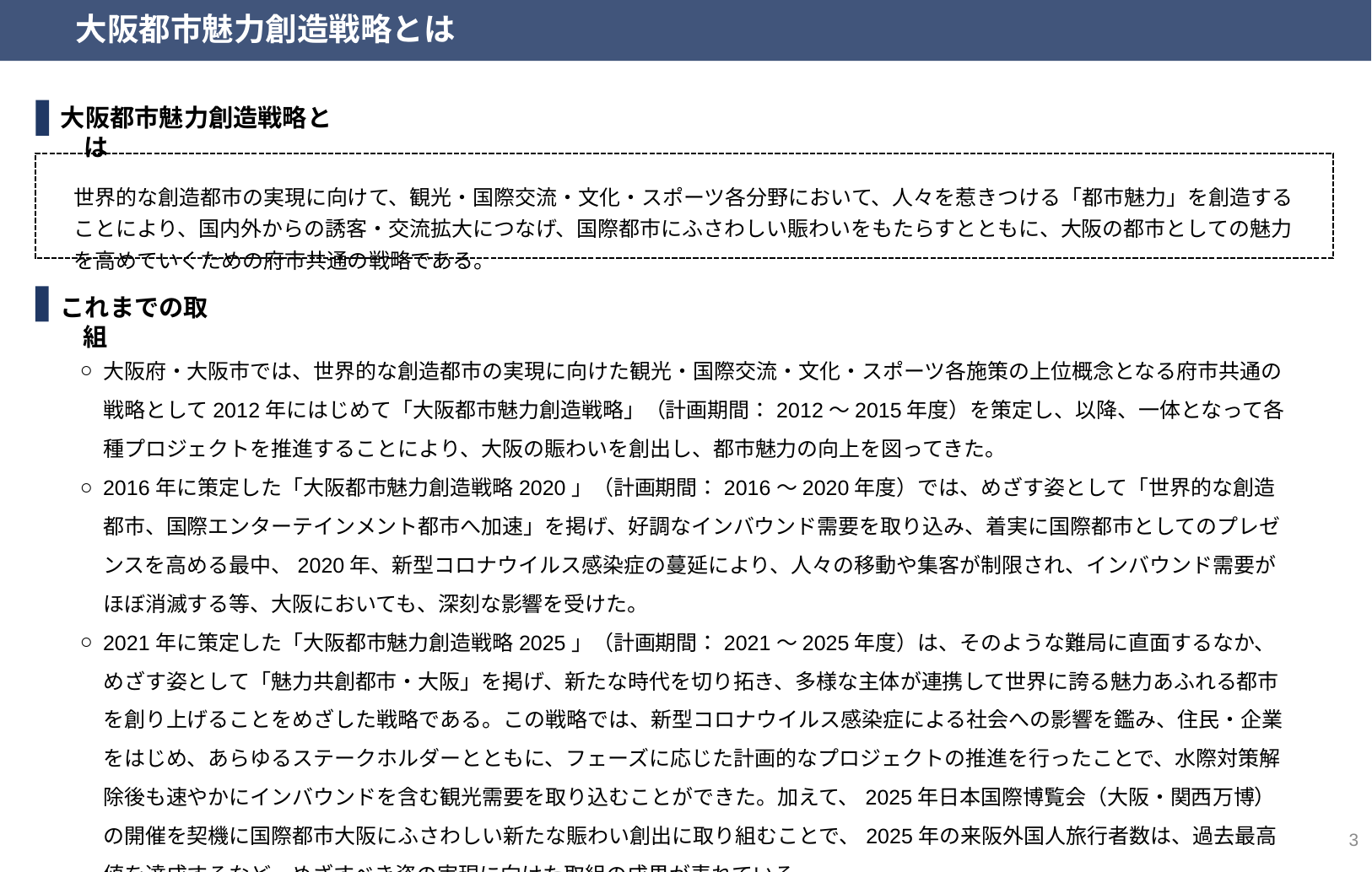

大阪都市魅力創造戦略とは
大阪都市魅力創造戦略とは

世界的な創造都市の実現に向けて、観光・国際交流・文化・スポーツ各分野において、人々を惹きつける「都市魅力」を創造することにより、国内外からの誘客・交流拡大につなげ、国際都市にふさわしい賑わいをもたらすとともに、大阪の都市としての魅力を高めていくための府市共通の戦略である。

これまでの取組

大阪府・大阪市では、世界的な創造都市の実現に向けた観光・国際交流・文化・スポーツ各施策の上位概念となる府市共通の戦略として2012年にはじめて「大阪都市魅力創造戦略」（計画期間：2012～2015年度）を策定し、以降、一体となって各種プロジェクトを推進することにより、大阪の賑わいを創出し、都市魅力の向上を図ってきた。
2016年に策定した「大阪都市魅力創造戦略2020」（計画期間：2016～2020年度）では、めざす姿として「世界的な創造都市、国際エンターテインメント都市へ加速」を掲げ、好調なインバウンド需要を取り込み、着実に国際都市としてのプレゼンスを高める最中、2020年、新型コロナウイルス感染症の蔓延により、人々の移動や集客が制限され、インバウンド需要がほぼ消滅する等、大阪においても、深刻な影響を受けた。
2021年に策定した「大阪都市魅力創造戦略2025」（計画期間：2021～2025年度）は、そのような難局に直面するなか、めざす姿として「魅力共創都市・大阪」を掲げ、新たな時代を切り拓き、多様な主体が連携して世界に誇る魅力あふれる都市を創り上げることをめざした戦略である。この戦略では、新型コロナウイルス感染症による社会への影響を鑑み、住民・企業をはじめ、あらゆるステークホルダーとともに、フェーズに応じた計画的なプロジェクトの推進を行ったことで、水際対策解除後も速やかにインバウンドを含む観光需要を取り込むことができた。加えて、2025年日本国際博覧会（大阪・関西万博）の開催を契機に国際都市大阪にふさわしい新たな賑わい創出に取り組むことで、2025年の来阪外国人旅行者数は、過去最高値を達成するなど、めざすべき姿の実現に向けた取組の成果が表れている。

3